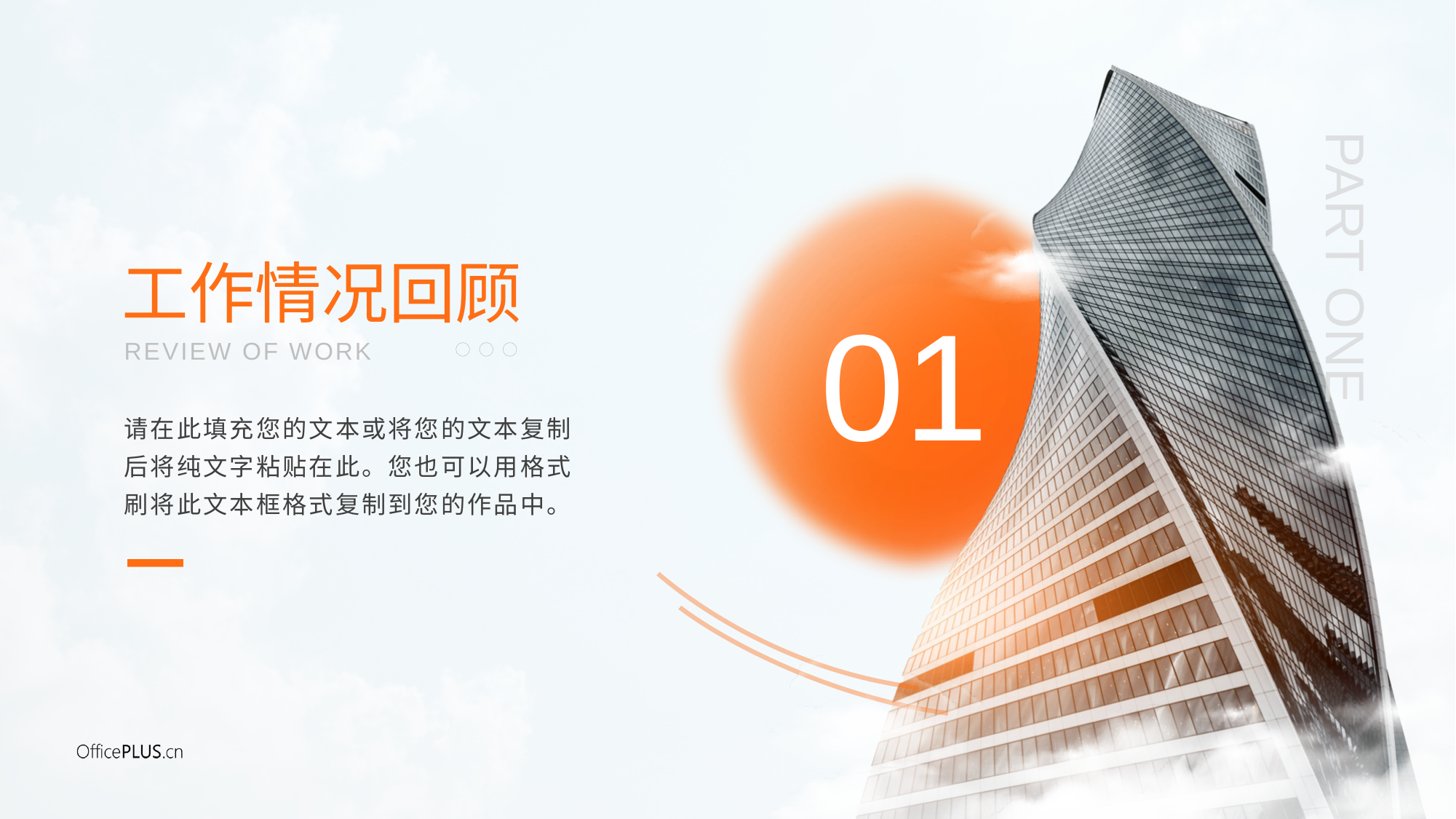

工作情况回顾
01
PART ONE
REVIEW OF WORK
请在此填充您的文本或将您的文本复制后将纯文字粘贴在此。您也可以用格式刷将此文本框格式复制到您的作品中。